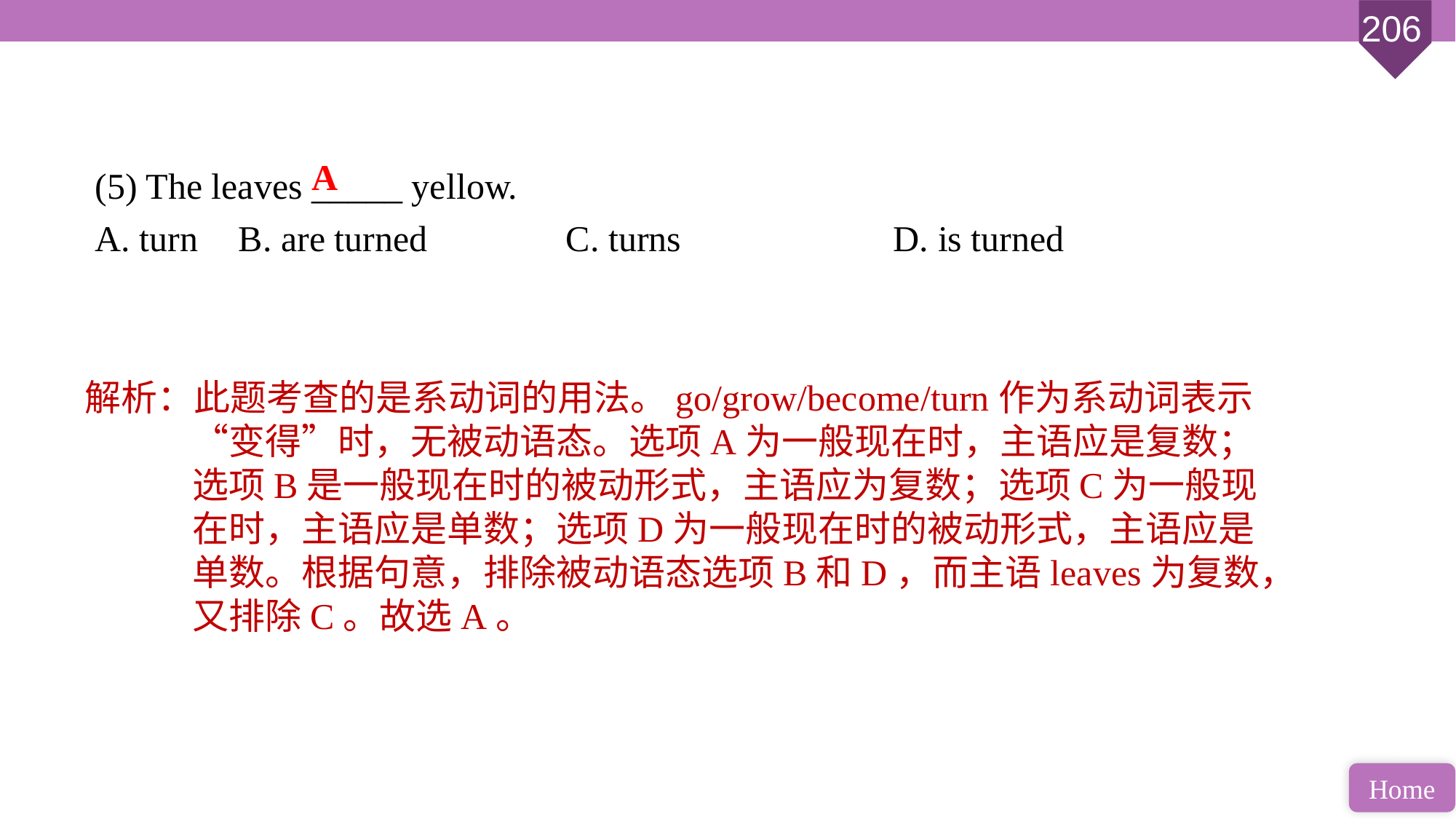

(5) The leaves _____ yellow.
A. turn 	B. are turned 		C. turns 		D. is turned
A
解析：此题考查的是系动词的用法。go/grow/become/turn作为系动词表示“变得”时，无被动语态。选项A为一般现在时，主语应是复数；选项B是一般现在时的被动形式，主语应为复数；选项C为一般现在时，主语应是单数；选项D为一般现在时的被动形式，主语应是单数。根据句意，排除被动语态选项B和D，而主语leaves为复数，又排除C。故选A。